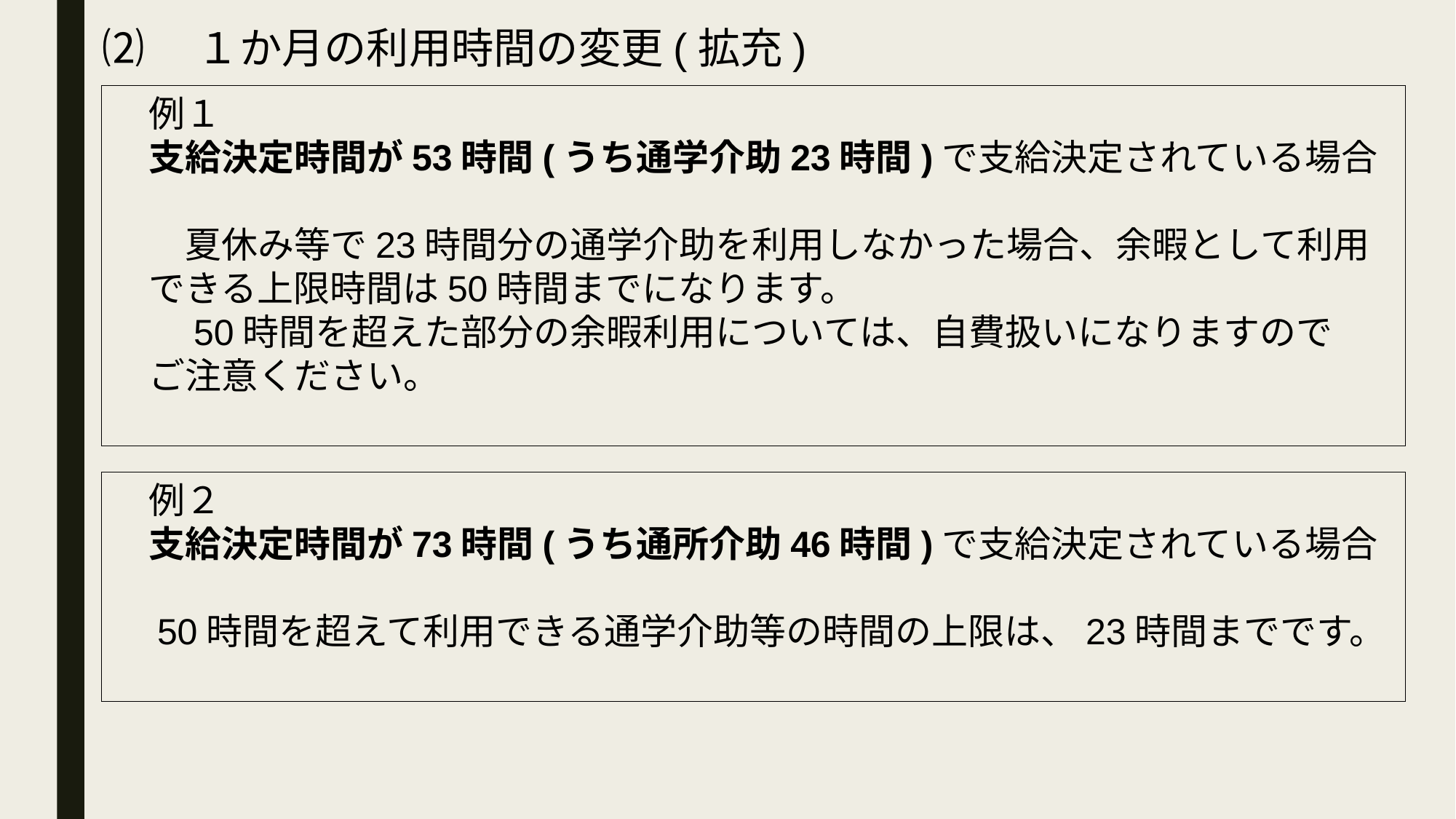

⑵　１か月の利用時間の変更(拡充)
　例１
　支給決定時間が53時間(うち通学介助23時間)で支給決定されている場合

　　夏休み等で23時間分の通学介助を利用しなかった場合、余暇として利用
　できる上限時間は50時間までになります。
　　50時間を超えた部分の余暇利用については、自費扱いになりますので
　ご注意ください。

　例２
　支給決定時間が73時間(うち通所介助46時間)で支給決定されている場合

　50時間を超えて利用できる通学介助等の時間の上限は、23時間までです。